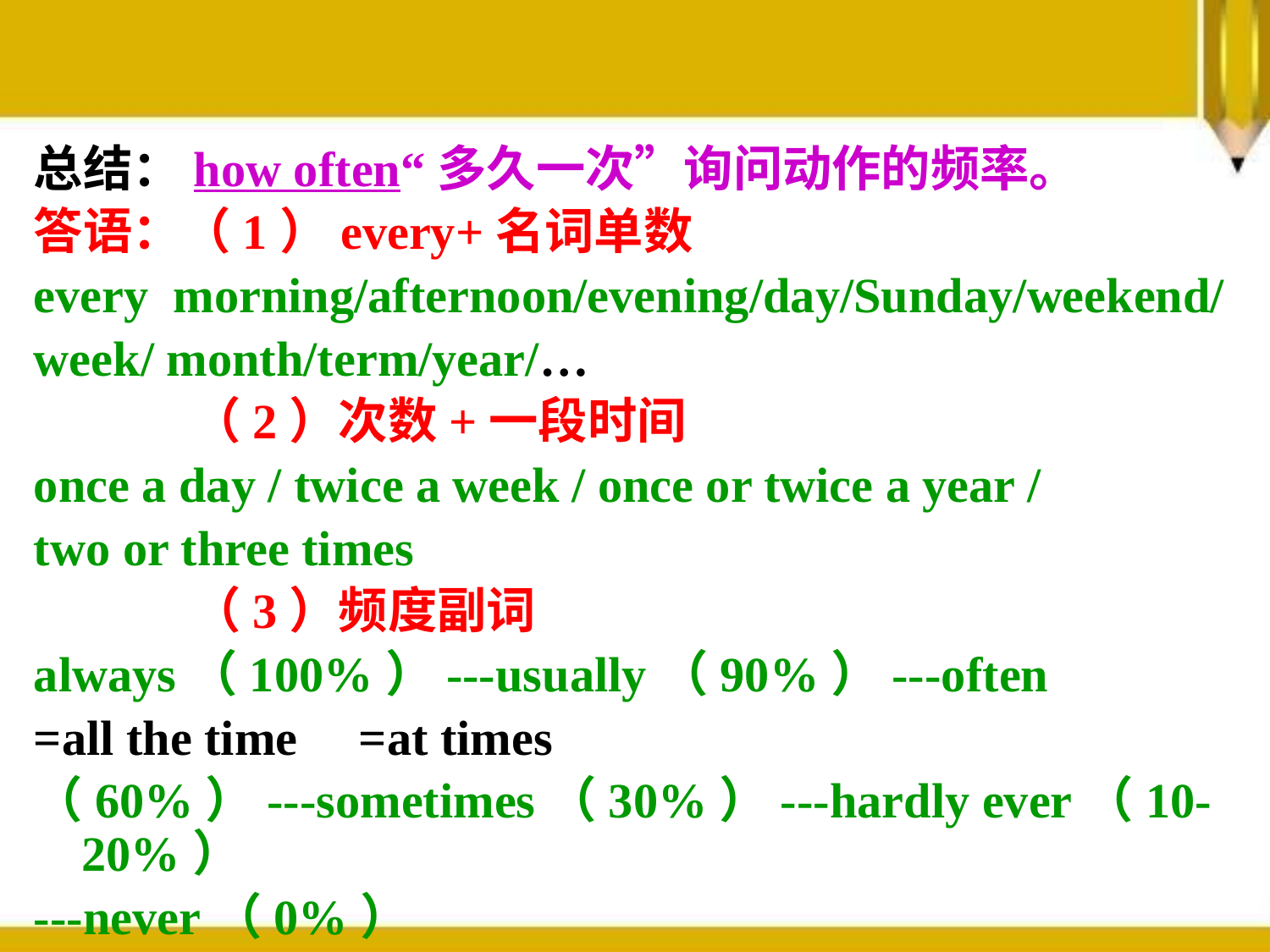

总结：how often“多久一次”询问动作的频率。
答语：（1）every+名词单数
every  morning/afternoon/evening/day/Sunday/weekend/
week/ month/term/year/…
             （2）次数+一段时间
once a day / twice a week / once or twice a year /
two or three times
             （3）频度副词
always（100%）---usually（90%）---often
=all the time     =at times
（60%）---sometimes（30%）---hardly ever（10-20%）
---never（0%）